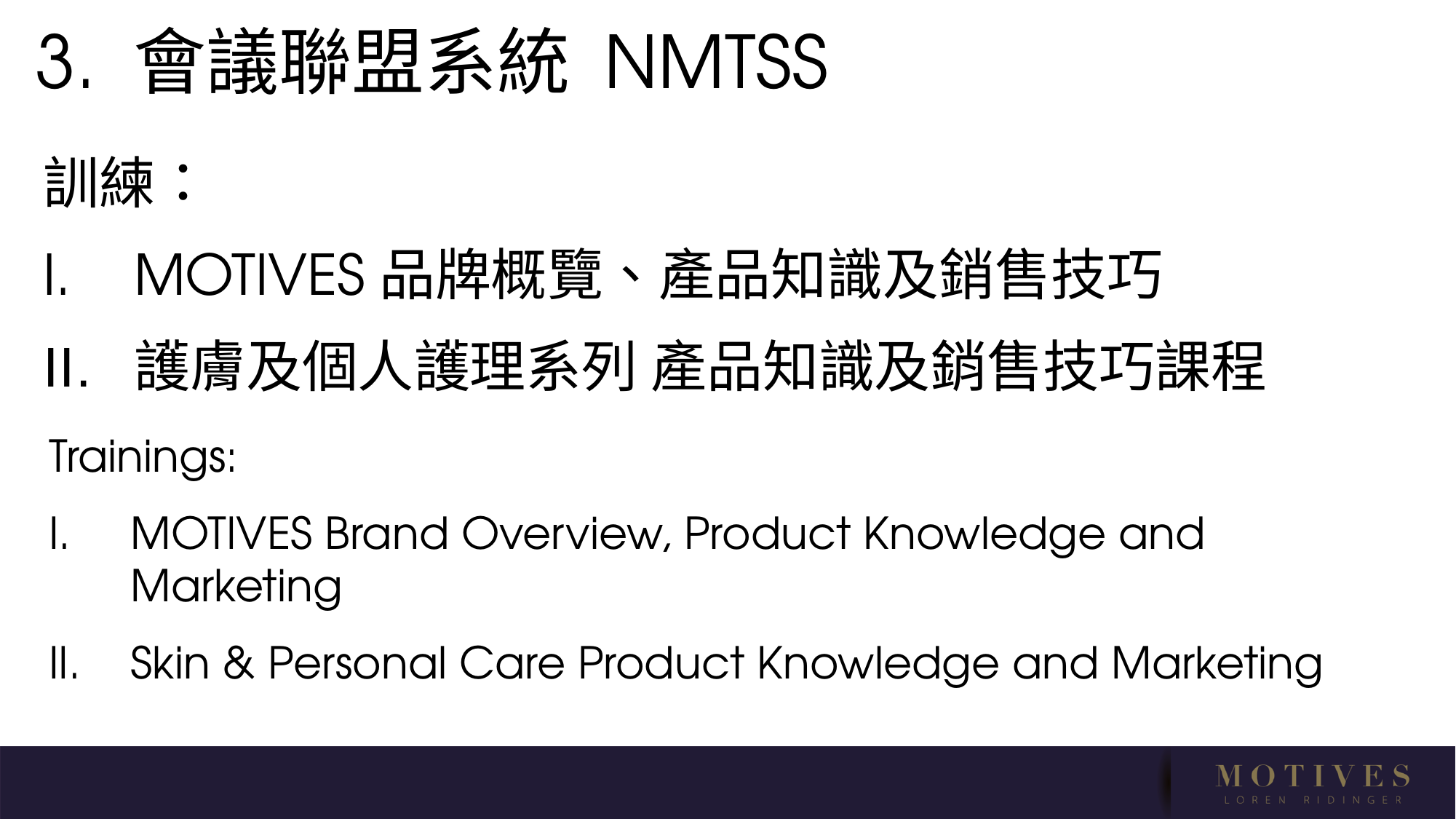

3. 會議聯盟系統 NMTSS
訓練：
MOTIVES品牌概覽、產品知識及銷售技巧
護膚及個人護理系列 產品知識及銷售技巧課程

Trainings:
MOTIVES Brand Overview, Product Knowledge and Marketing
Skin & Personal Care Product Knowledge and Marketing